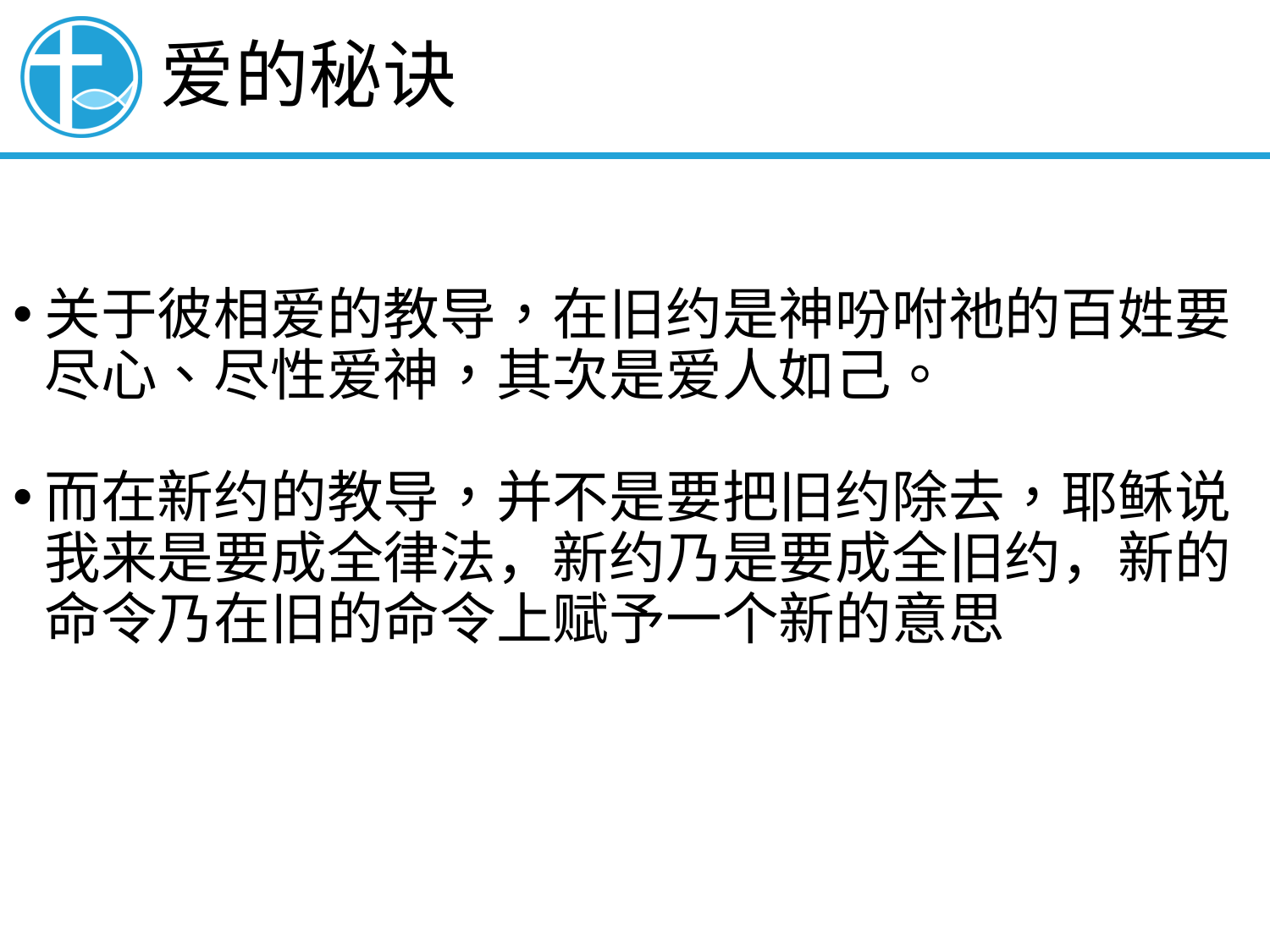

# 爱的秘诀
关于彼相爱的教导，在旧约是神吩咐祂的百姓要尽心、尽性爱神，其次是爱人如己。

而在新约的教导，并不是要把旧约除去，耶稣说我来是要成全律法，新约乃是要成全旧约，新的命令乃在旧的命令上赋予一个新的意思